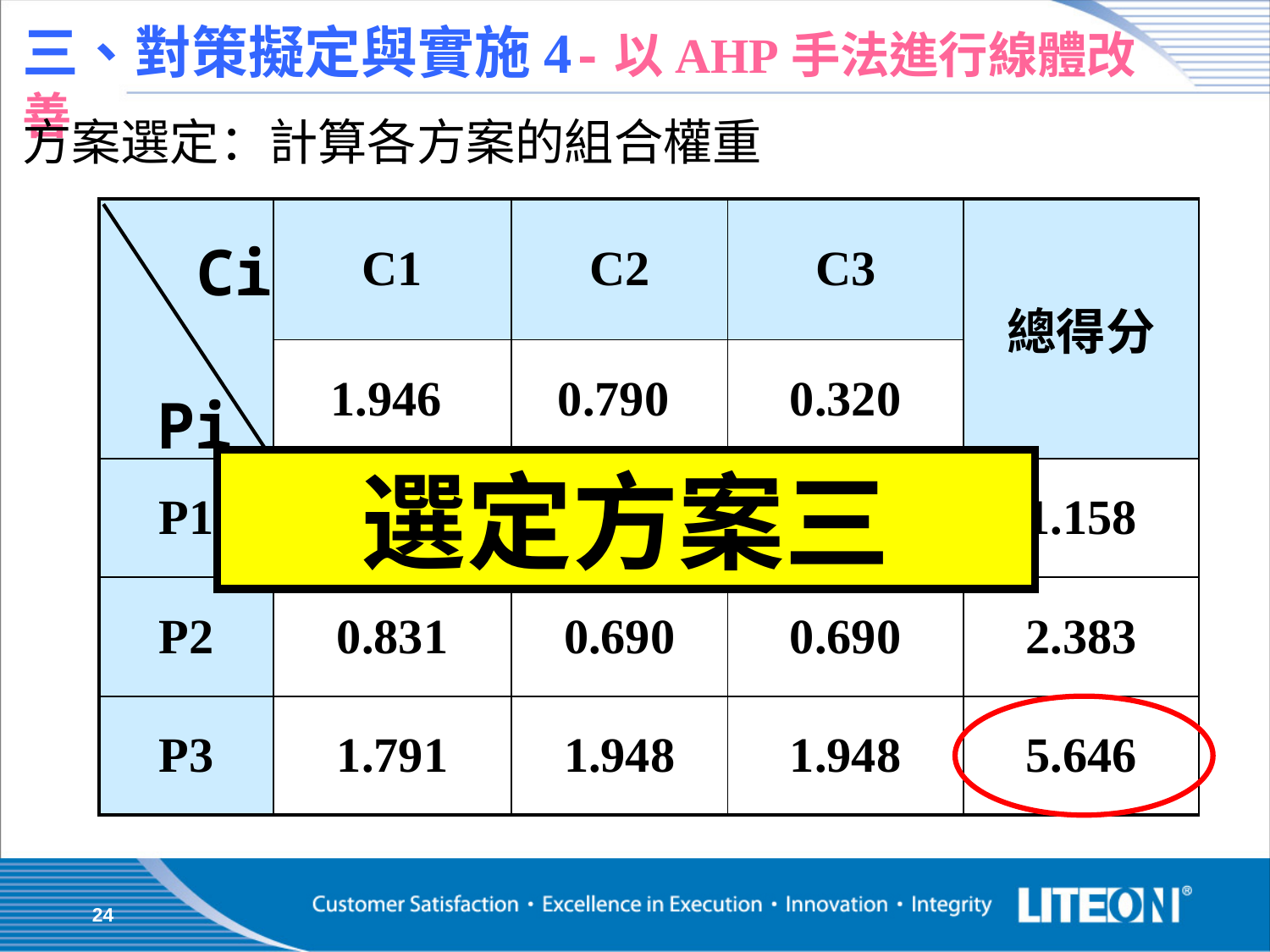

三、對策擬定與實施4-以AHP手法進行線體改善
方案選定：計算各方案的組合權重
|  | C1 | C2 | C3 | 總得分 |
| --- | --- | --- | --- | --- |
|  | 1.946 | 0.790 | 0.320 |  |
| P1 | 0.386 | 0.367 | 0.367 | 1.158 |
| P2 | 0.831 | 0.690 | 0.690 | 2.383 |
| P3 | 1.791 | 1.948 | 1.948 | 5.646 |
Ci
Pi
選定方案三

24